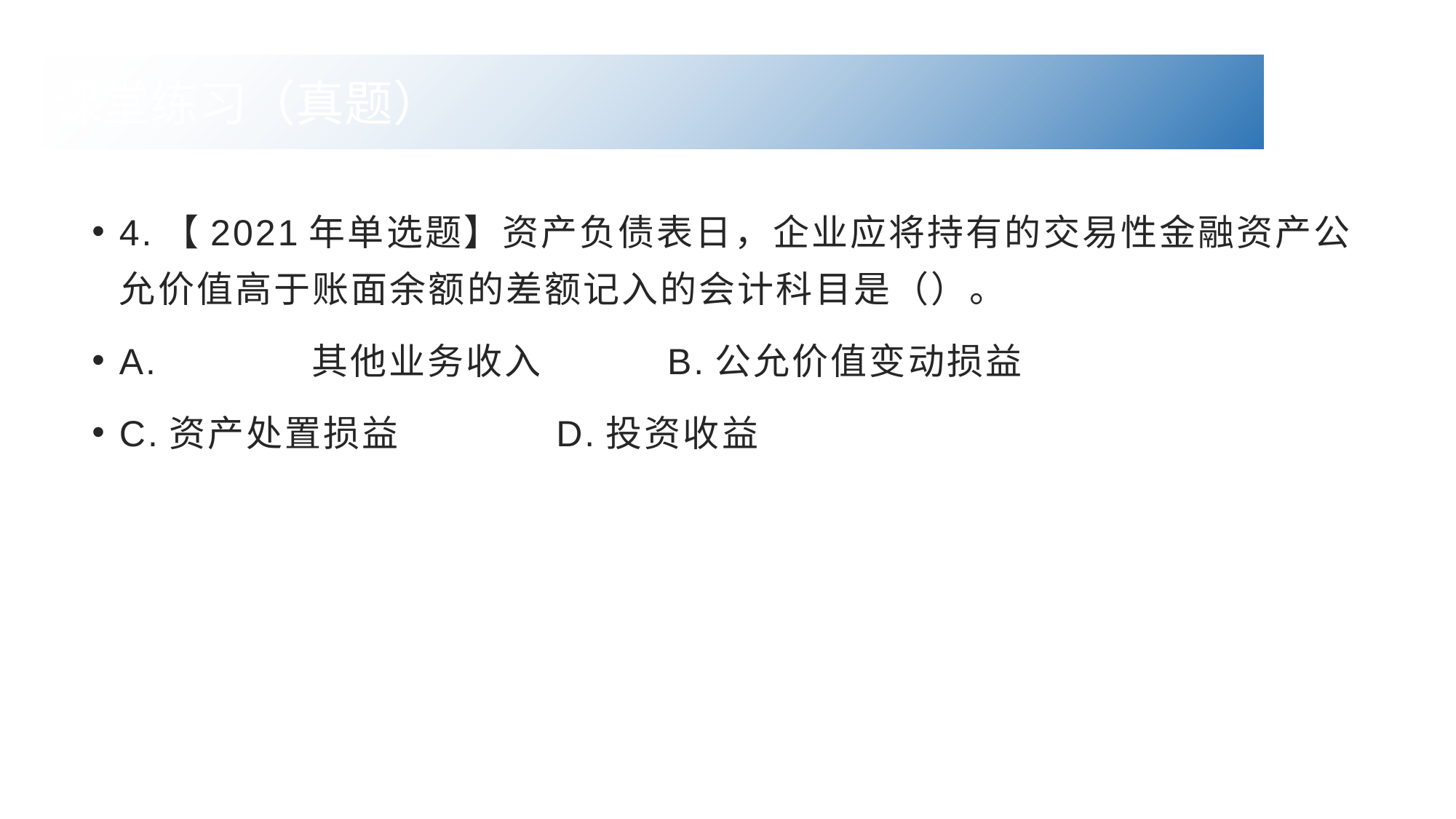

课堂练习（真题）
4.【2021年单选题】资产负债表日，企业应将持有的交易性金融资产公允价值高于账面余额的差额记入的会计科目是（）。
A.	其他业务收入           B.公允价值变动损益
C.资产处置损益              D.投资收益